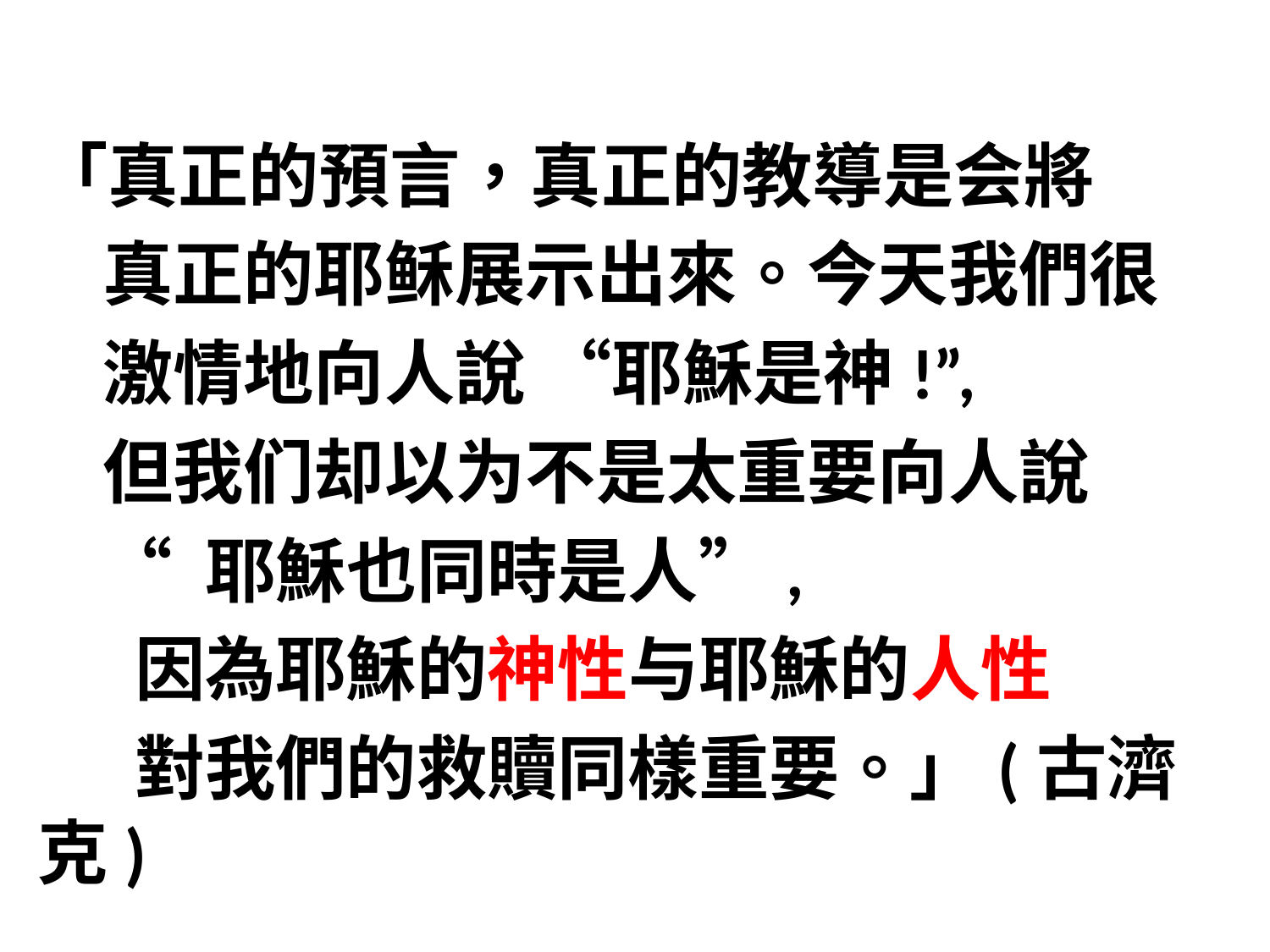

「真正的預言，真正的教導是会將
   真正的耶稣展示出來。今天我們很
   激情地向人說 “耶穌是神!”,
   但我们却以为不是太重要向人說
    “ 耶穌也同時是人”,
     因為耶穌的神性与耶穌的人性
     對我們的救贖同樣重要。」(古濟克)